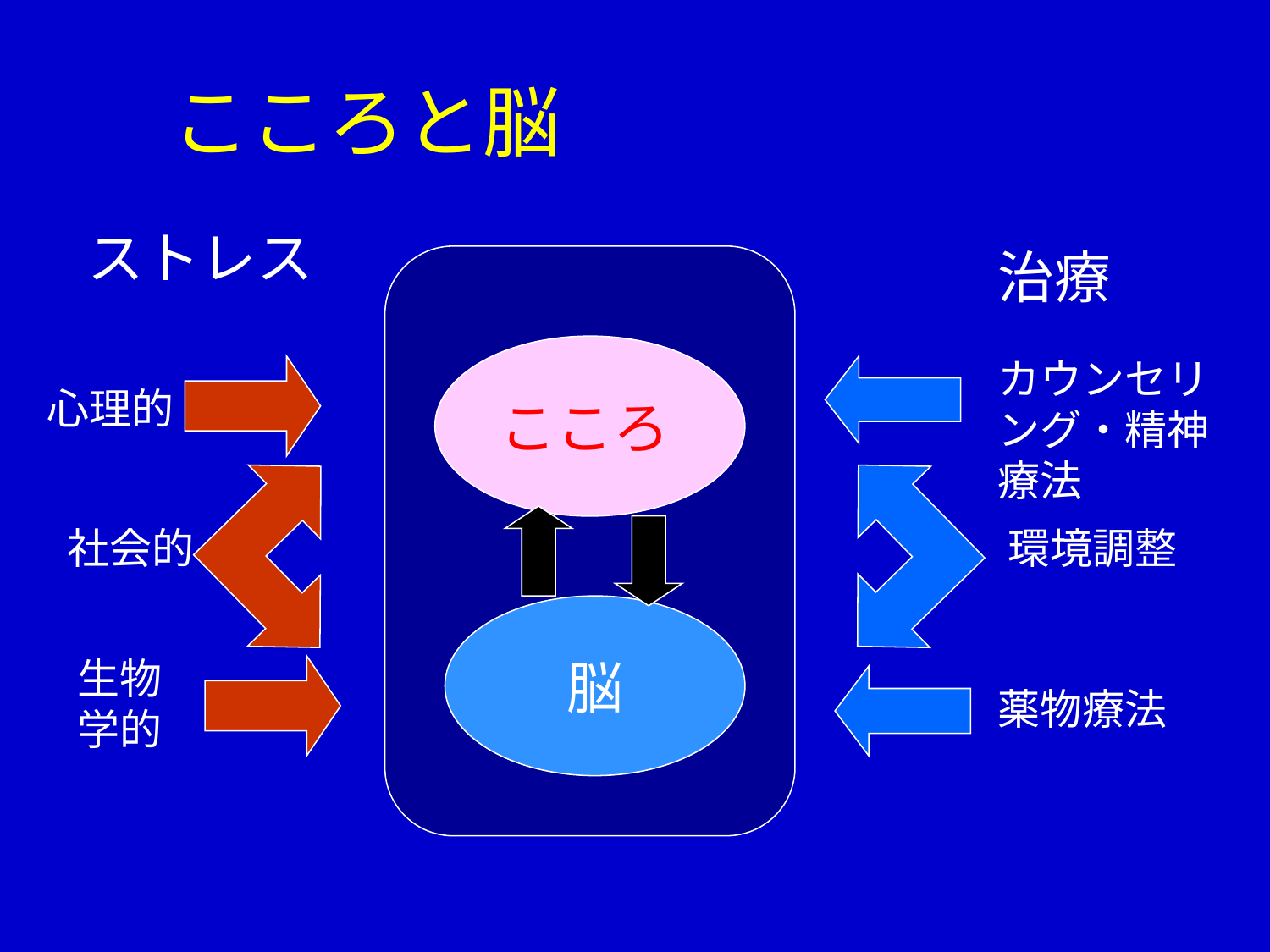

# こころと脳
ストレス
治療

カウンセリング・精神療法

心理的
こころ

社会的

環境調整
脳
生物学的

薬物療法